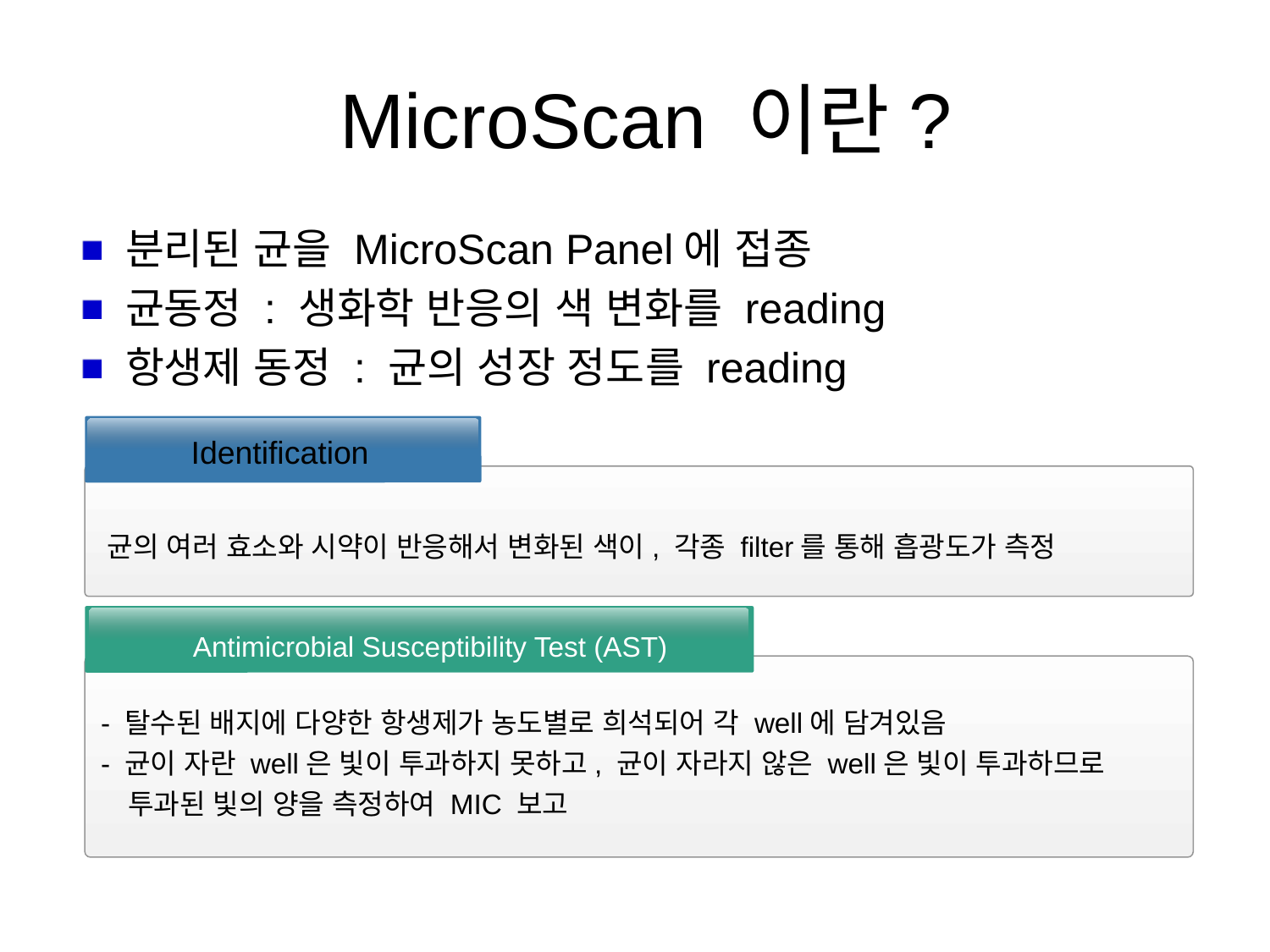

# MicroScan 이란?
분리된 균을 MicroScan Panel에 접종
균동정 : 생화학 반응의 색 변화를 reading
항생제 동정 : 균의 성장 정도를 reading

Identification

균의 여러 효소와 시약이 반응해서 변화된 색이, 각종 filter를 통해 흡광도가 측정

Antimicrobial Susceptibility Test (AST)

- 탈수된 배지에 다양한 항생제가 농도별로 희석되어 각 well에 담겨있음
- 균이 자란 well은 빛이 투과하지 못하고, 균이 자라지 않은 well은 빛이 투과하므로 투과된 빛의 양을 측정하여 MIC 보고